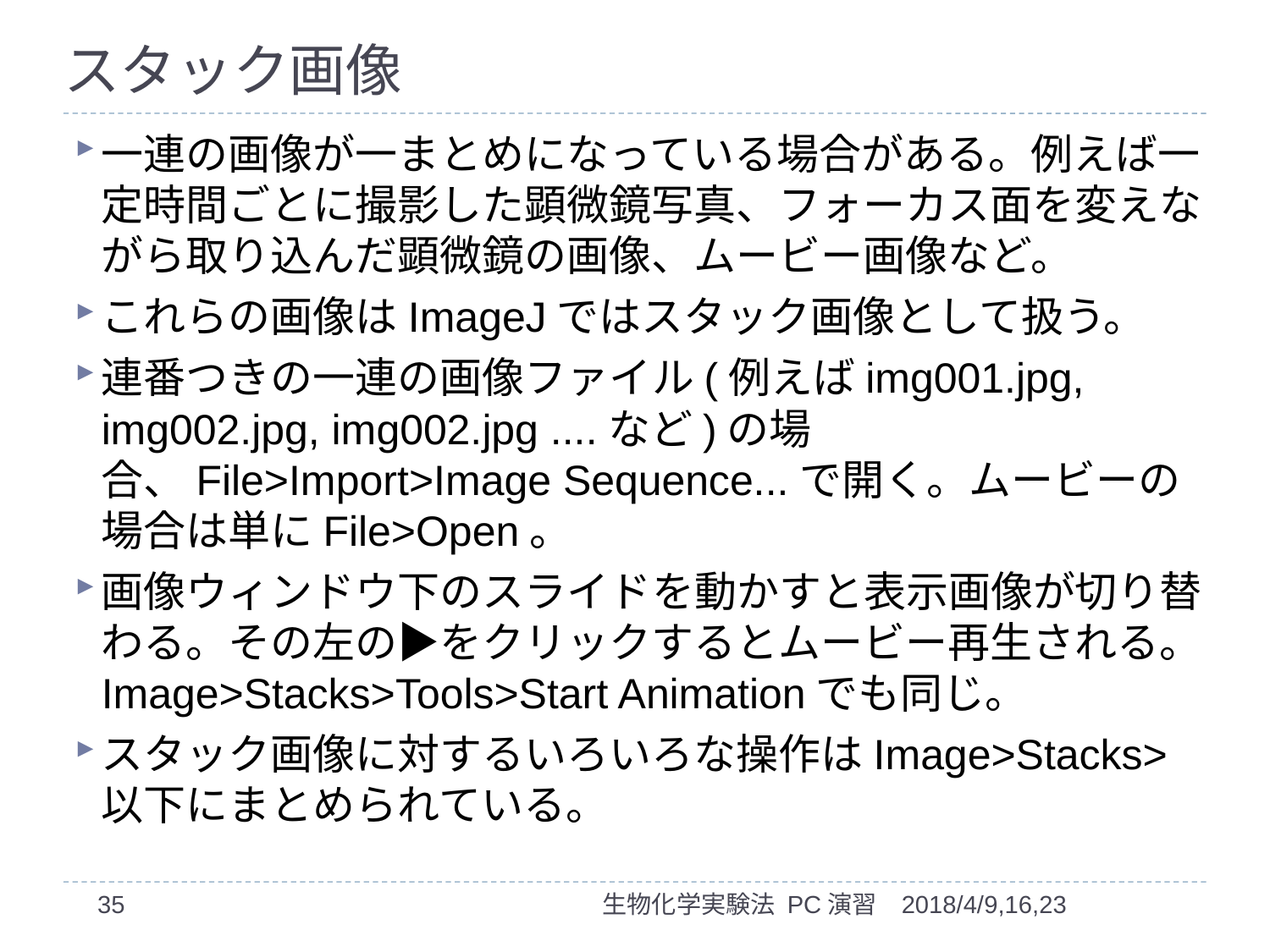

# スタック画像
一連の画像が一まとめになっている場合がある。例えば一定時間ごとに撮影した顕微鏡写真、フォーカス面を変えながら取り込んだ顕微鏡の画像、ムービー画像など。
これらの画像はImageJではスタック画像として扱う。
連番つきの一連の画像ファイル(例えばimg001.jpg, img002.jpg, img002.jpg ....など)の場合、File>Import>Image Sequence...で開く。ムービーの場合は単にFile>Open。
画像ウィンドウ下のスライドを動かすと表示画像が切り替わる。その左の▶をクリックするとムービー再生される。Image>Stacks>Tools>Start Animationでも同じ。
スタック画像に対するいろいろな操作はImage>Stacks>以下にまとめられている。
35
生物化学実験法 PC演習
2018/4/9,16,23